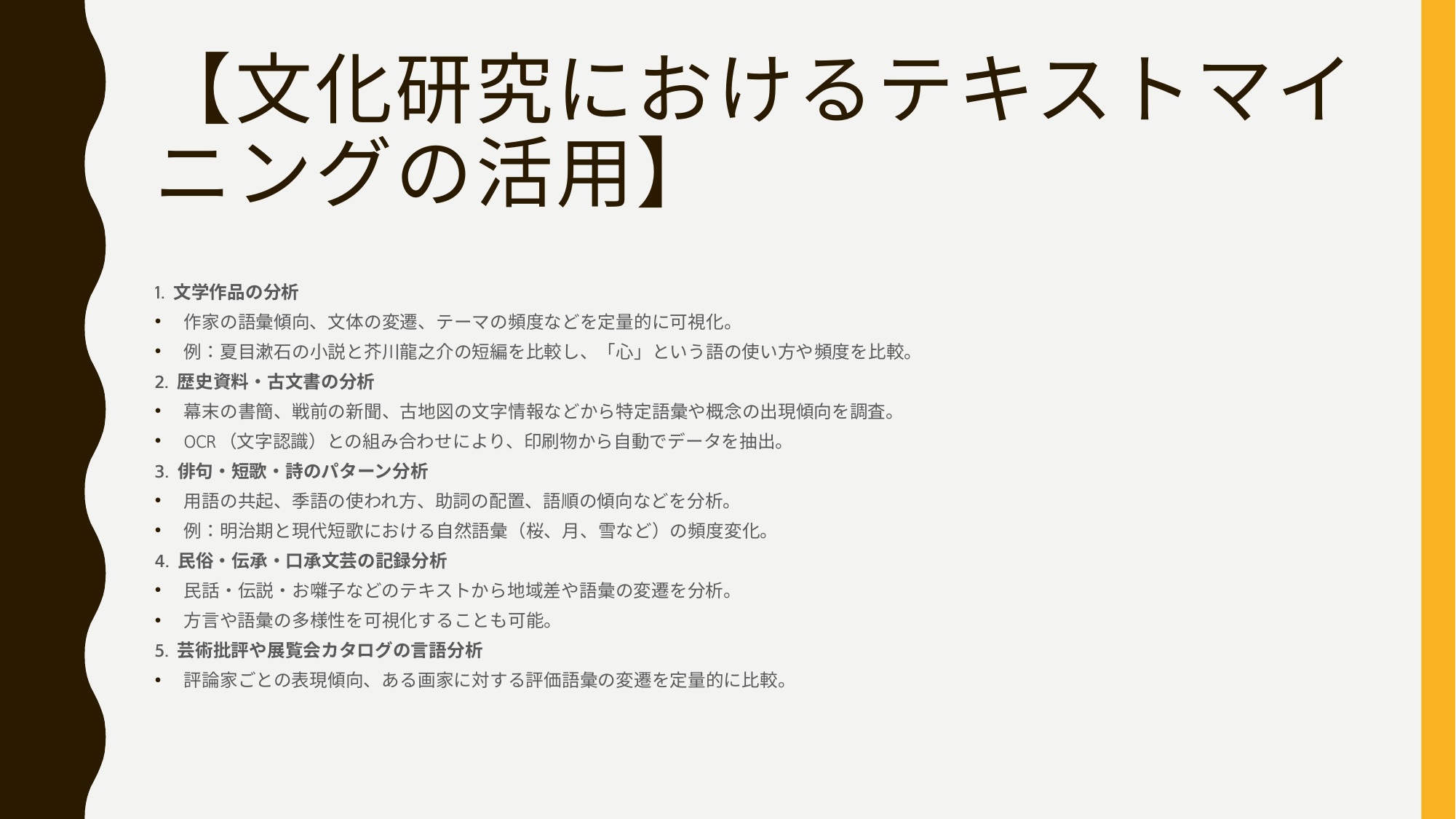

# 【文化研究におけるテキストマイニングの活用】
1. 文学作品の分析
作家の語彙傾向、文体の変遷、テーマの頻度などを定量的に可視化。
例：夏目漱石の小説と芥川龍之介の短編を比較し、「心」という語の使い方や頻度を比較。
2. 歴史資料・古文書の分析
幕末の書簡、戦前の新聞、古地図の文字情報などから特定語彙や概念の出現傾向を調査。
OCR（文字認識）との組み合わせにより、印刷物から自動でデータを抽出。
3. 俳句・短歌・詩のパターン分析
用語の共起、季語の使われ方、助詞の配置、語順の傾向などを分析。
例：明治期と現代短歌における自然語彙（桜、月、雪など）の頻度変化。
4. 民俗・伝承・口承文芸の記録分析
民話・伝説・お囃子などのテキストから地域差や語彙の変遷を分析。
方言や語彙の多様性を可視化することも可能。
5. 芸術批評や展覧会カタログの言語分析
評論家ごとの表現傾向、ある画家に対する評価語彙の変遷を定量的に比較。